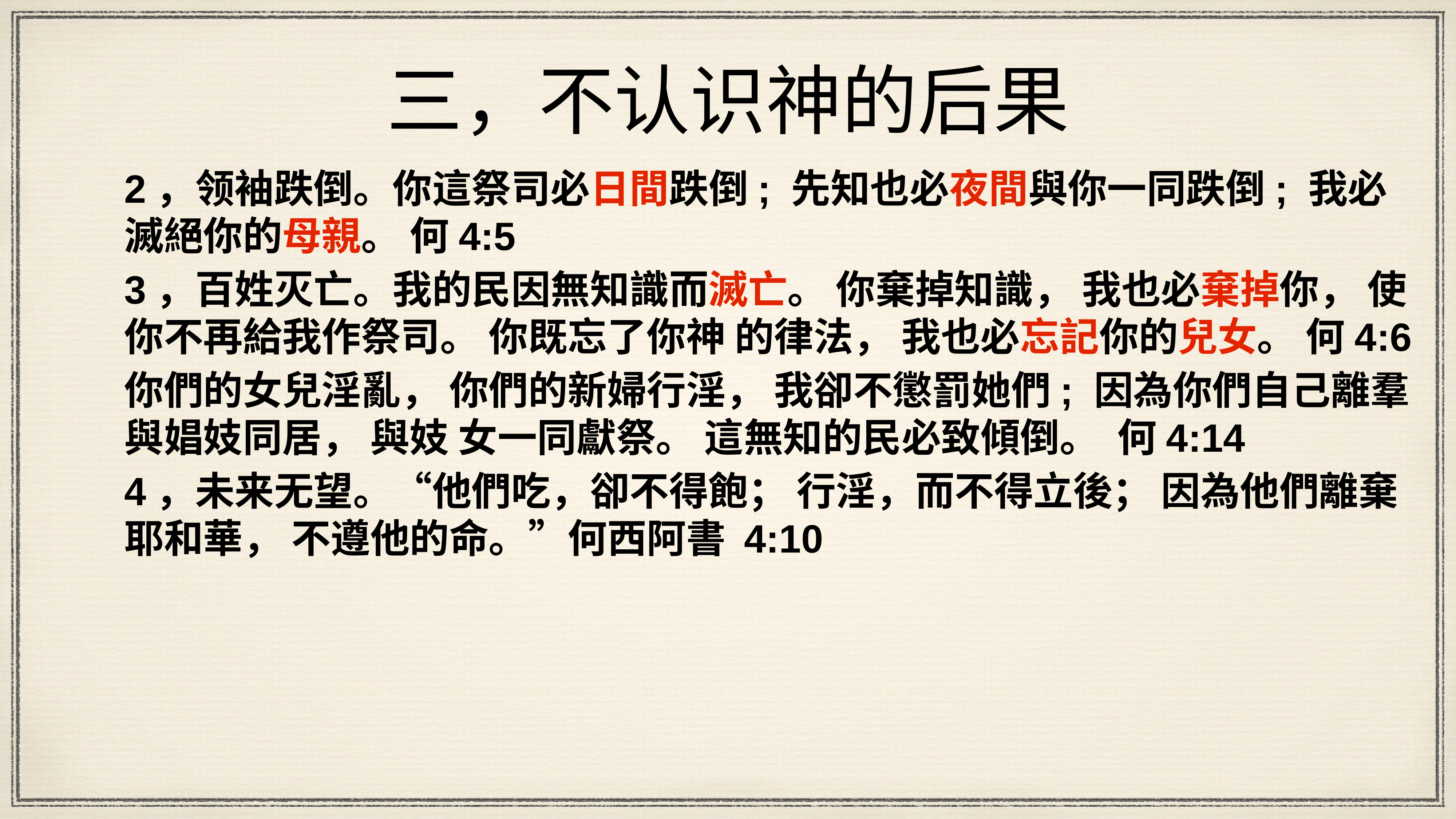

# 三，不认识神的后果
2，领袖跌倒。你這祭司必日間跌倒; 先知也必夜間與你一同跌倒; 我必滅絕你的母親。 何4:5
3，百姓灭亡。我的⺠因無知識而滅亡。 你棄掉知識， 我也必棄掉你， 使你不再給我作祭司。 你既忘了你神 的律法， 我也必忘記你的兒女。 何4:6
你們的女兒淫亂， 你們的新婦行淫， 我卻不懲罰她們; 因為你們自己離羣與娼妓同居， 與妓 女一同獻祭。 這無知的⺠必致傾倒。  何4:14
4，未来无望。“他們吃，卻不得飽； 行淫，而不得立後； 因為他們離棄耶和華， 不遵他的命。”何西阿書 4:10